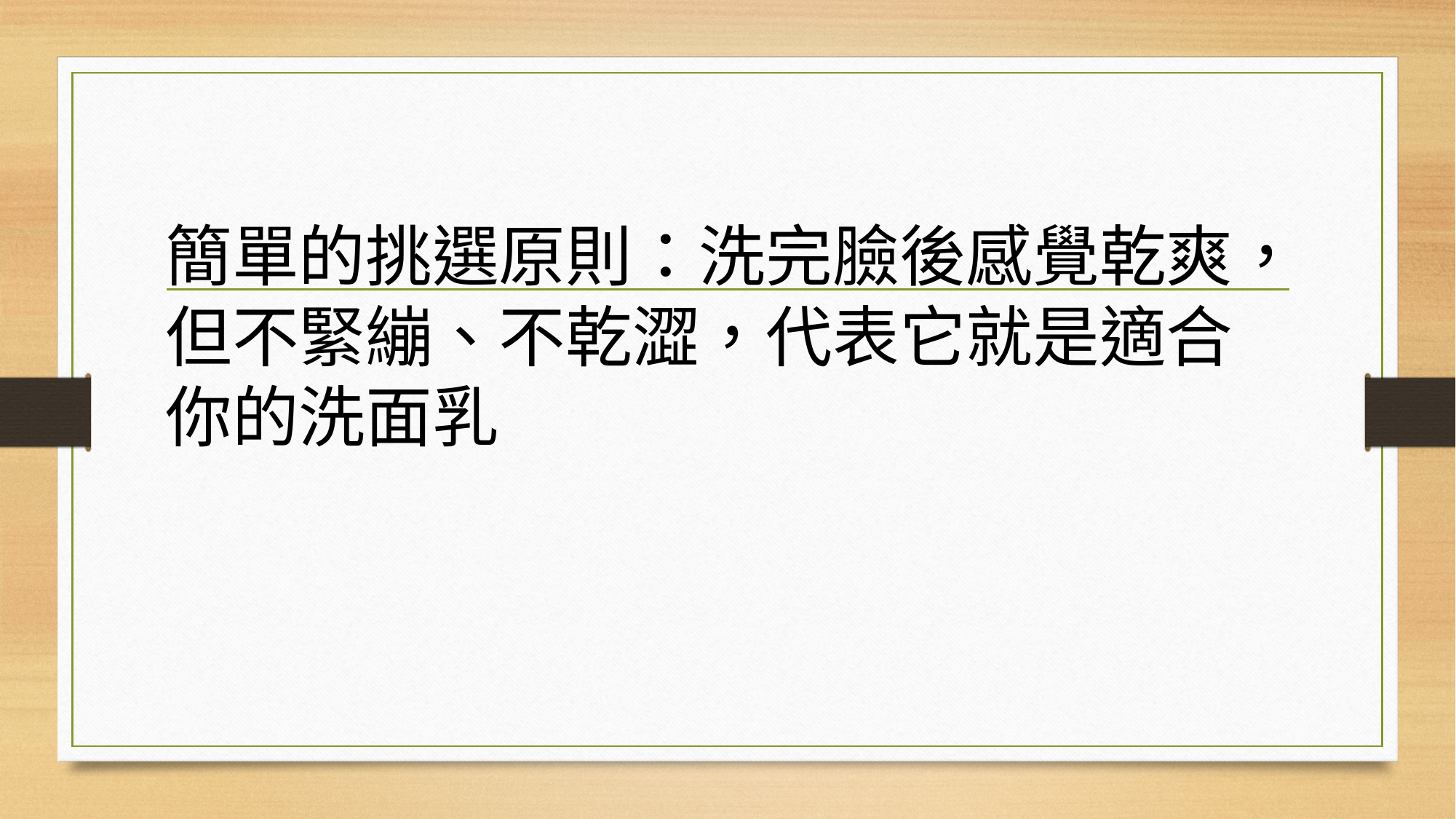

# 簡單的挑選原則：洗完臉後感覺乾爽，但不緊繃、不乾澀，代表它就是適合你的洗面乳